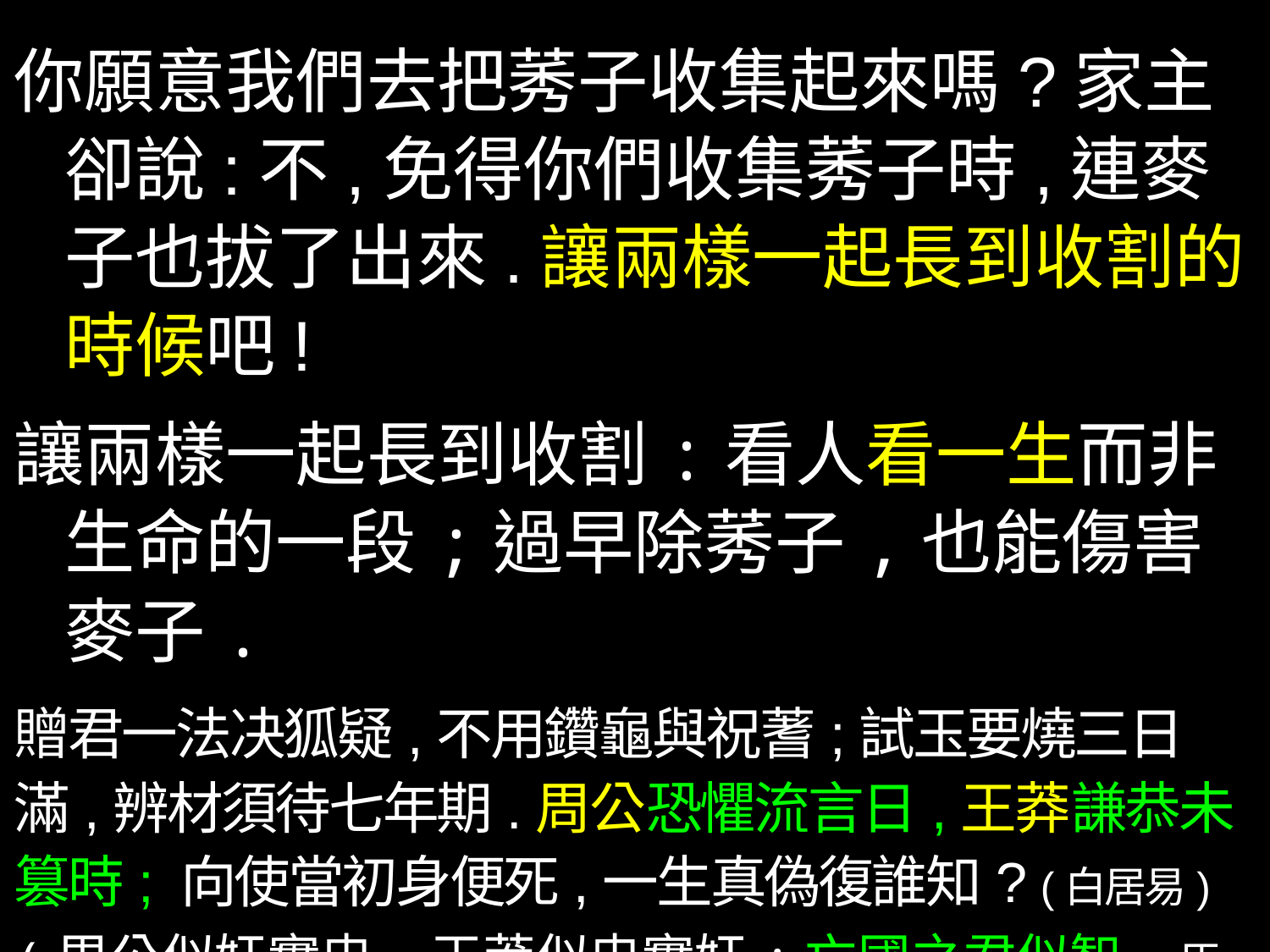

你願意我們去把莠子收集起來嗎?家主卻說:不,免得你們收集莠子時,連麥子也拔了出來.讓兩樣一起長到收割的時候吧!
讓兩樣一起長到收割:看人看一生而非生命的一段;過早除莠子,也能傷害麥子.
贈君一法决狐疑,不用鑽龜與祝蓍;試玉要燒三日滿,辨材須待七年期.周公恐懼流言日,王莽謙恭未篡時; 向使當初身便死,一生真偽復誰知? (白居易)
(周公似奸實忠,王莽似忠實奸;亡國之君似智,臣/似忠)
 天主等到最後,所有人都有足夠成聖機會